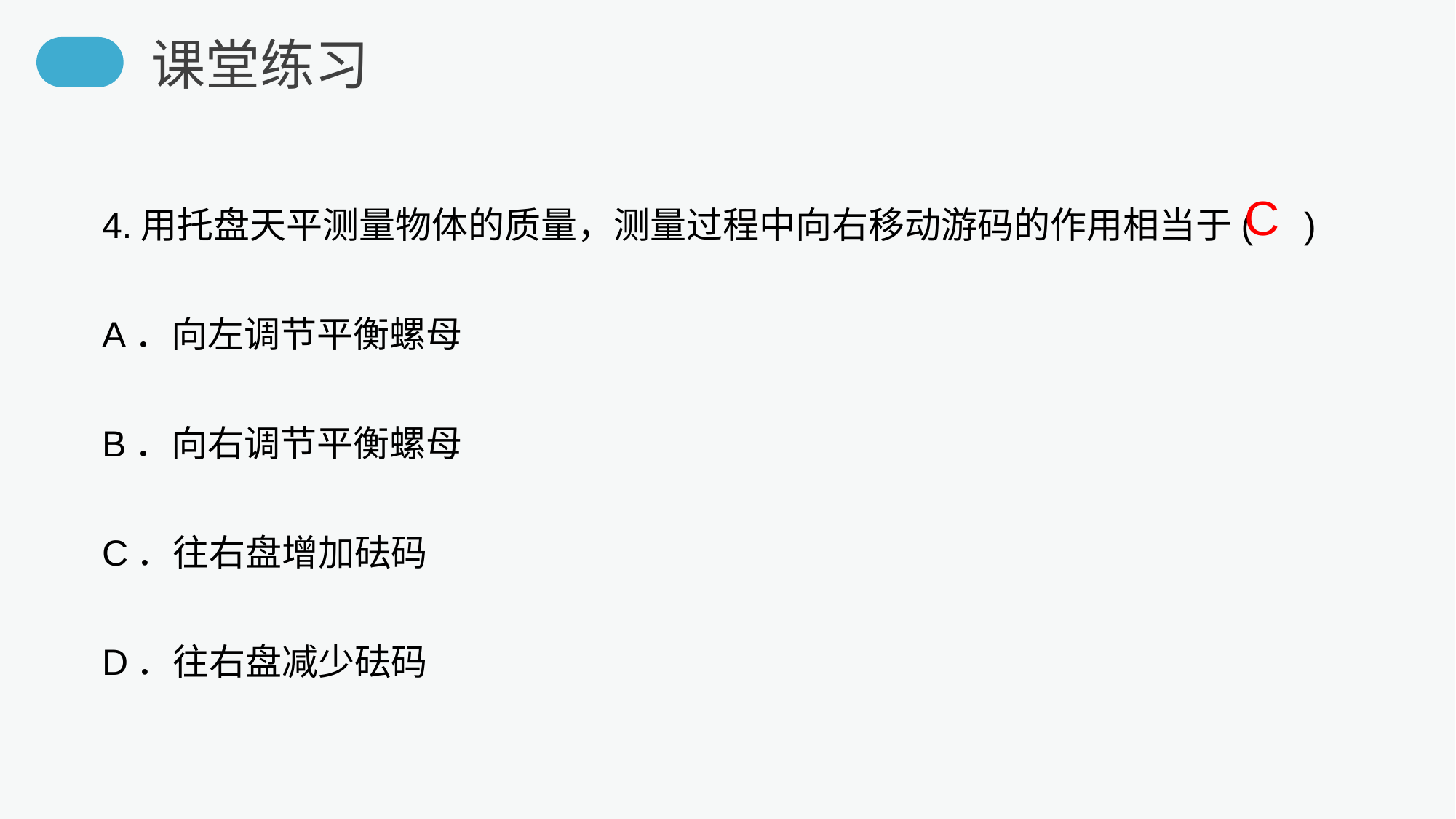

课堂练习
4.用托盘天平测量物体的质量，测量过程中向右移动游码的作用相当于(     )
A．向左调节平衡螺母
B．向右调节平衡螺母
C．往右盘增加砝码
D．往右盘减少砝码
C